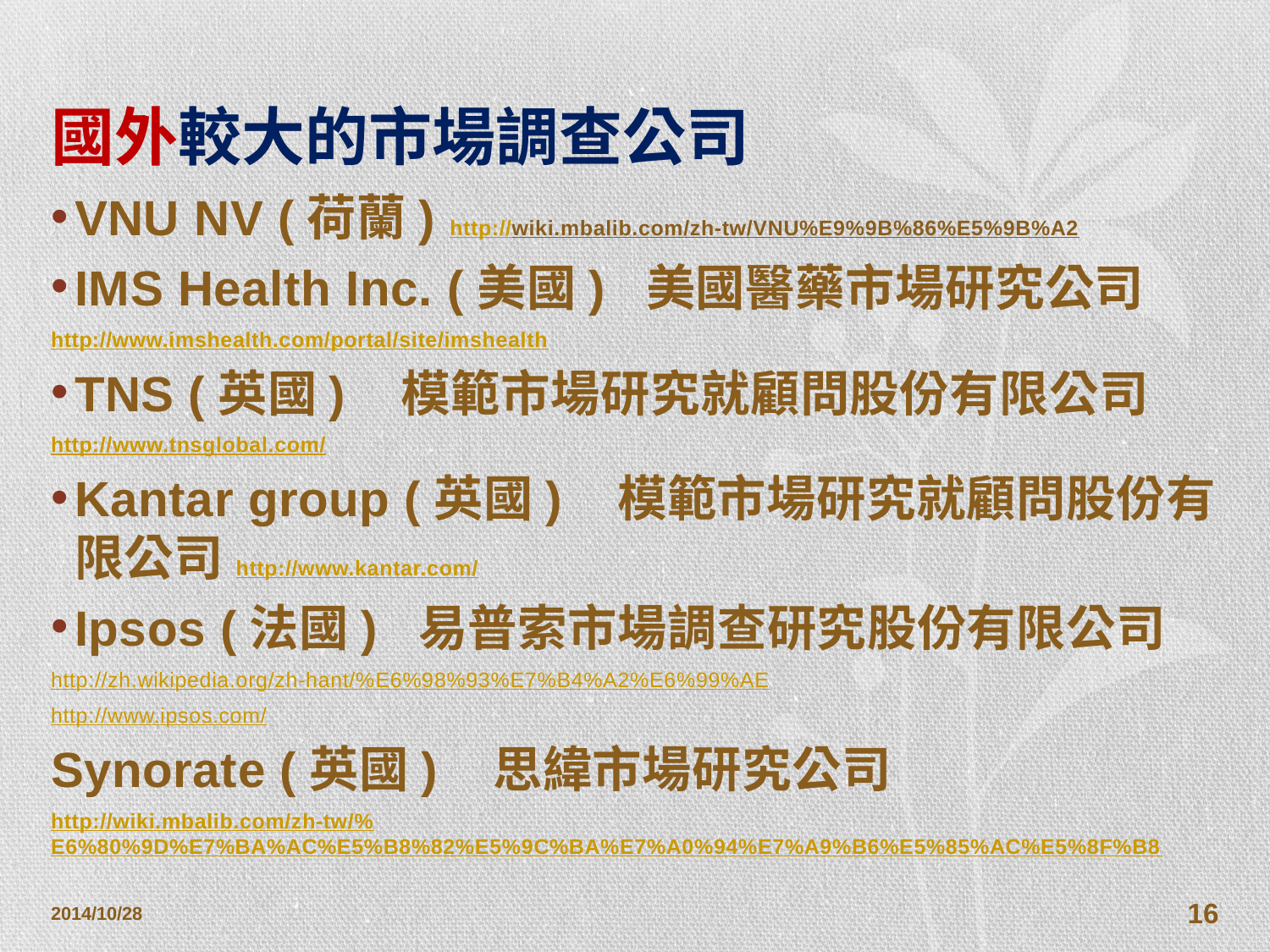

# 國外較大的市場調查公司
VNU NV (荷蘭) http://wiki.mbalib.com/zh-tw/VNU%E9%9B%86%E5%9B%A2
IMS Health Inc. (美國)  美國醫藥市場研究公司
http://www.imshealth.com/portal/site/imshealth
TNS (英國)   模範市場研究就顧問股份有限公司
http://www.tnsglobal.com/
Kantar group (英國)   模範市場研究就顧問股份有限公司http://www.kantar.com/
Ipsos (法國)  易普索市場調查研究股份有限公司
http://zh.wikipedia.org/zh-hant/%E6%98%93%E7%B4%A2%E6%99%AE
http://www.ipsos.com/
Synorate (英國)   思緯市場研究公司
http://wiki.mbalib.com/zh-tw/%E6%80%9D%E7%BA%AC%E5%B8%82%E5%9C%BA%E7%A0%94%E7%A9%B6%E5%85%AC%E5%8F%B8

2014/10/28
16